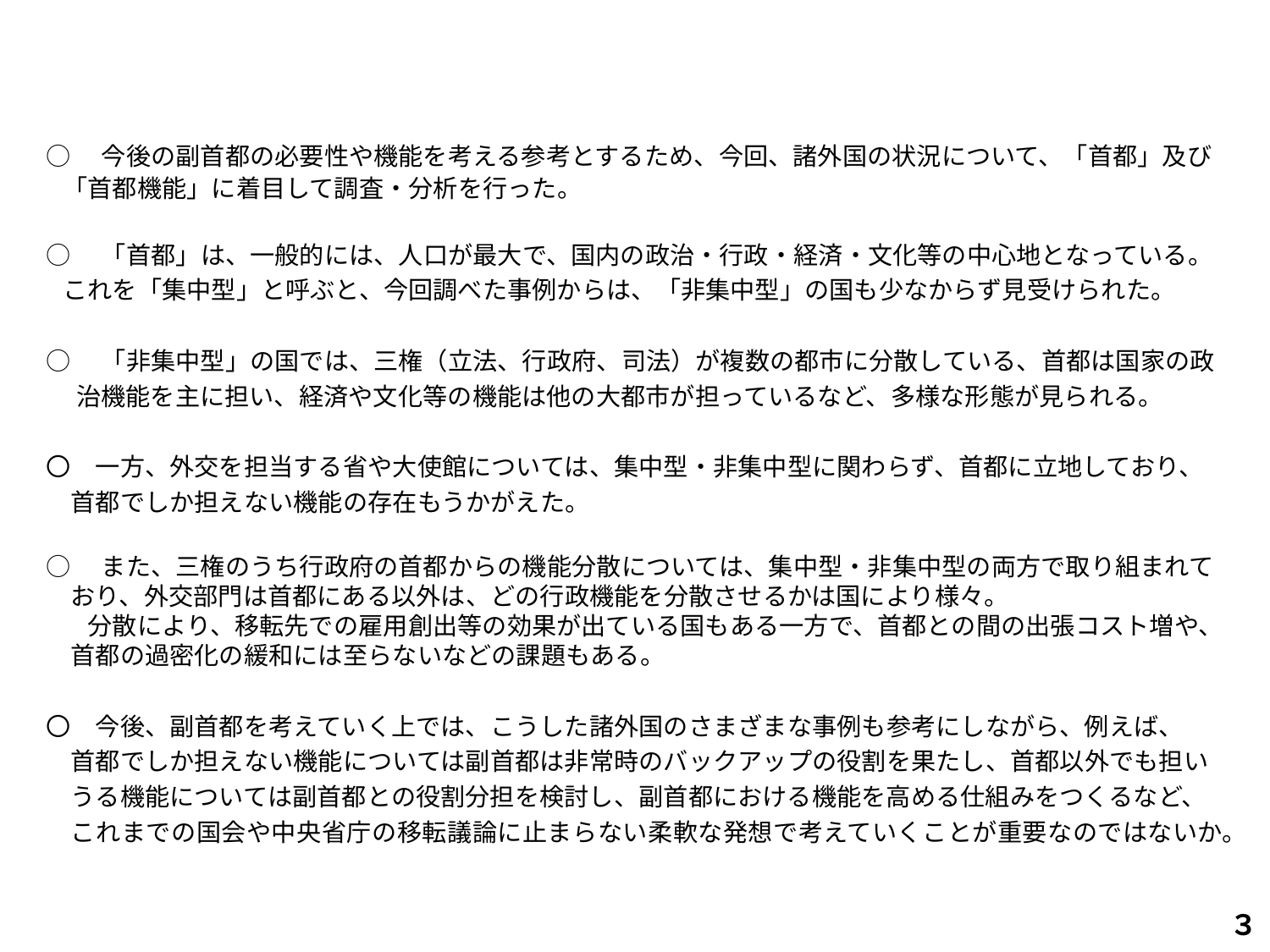

○　今後の副首都の必要性や機能を考える参考とするため、今回、諸外国の状況について、「首都」及び
  「首都機能」に着目して調査・分析を行った。

○　「首都」は、一般的には、人口が最大で、国内の政治・行政・経済・文化等の中心地となっている。
  これを「集中型」と呼ぶと、今回調べた事例からは、「非集中型」の国も少なからず見受けられた。

○　「非集中型」の国では、三権（立法、行政府、司法）が複数の都市に分散している、首都は国家の政
　 治機能を主に担い、経済や文化等の機能は他の大都市が担っているなど、多様な形態が見られる。

〇　一方、外交を担当する省や大使館については、集中型・非集中型に関わらず、首都に立地しており、
　首都でしか担えない機能の存在もうかがえた。

○　また、三権のうち行政府の首都からの機能分散については、集中型・非集中型の両方で取り組まれて
　おり、外交部門は首都にある以外は、どの行政機能を分散させるかは国により様々。
  　分散により、移転先での雇用創出等の効果が出ている国もある一方で、首都との間の出張コスト増や、
　首都の過密化の緩和には至らないなどの課題もある。

〇　今後、副首都を考えていく上では、こうした諸外国のさまざまな事例も参考にしながら、例えば、
　首都でしか担えない機能については副首都は非常時のバックアップの役割を果たし、首都以外でも担い
　うる機能については副首都との役割分担を検討し、副首都における機能を高める仕組みをつくるなど、
　これまでの国会や中央省庁の移転議論に止まらない柔軟な発想で考えていくことが重要なのではないか。
３